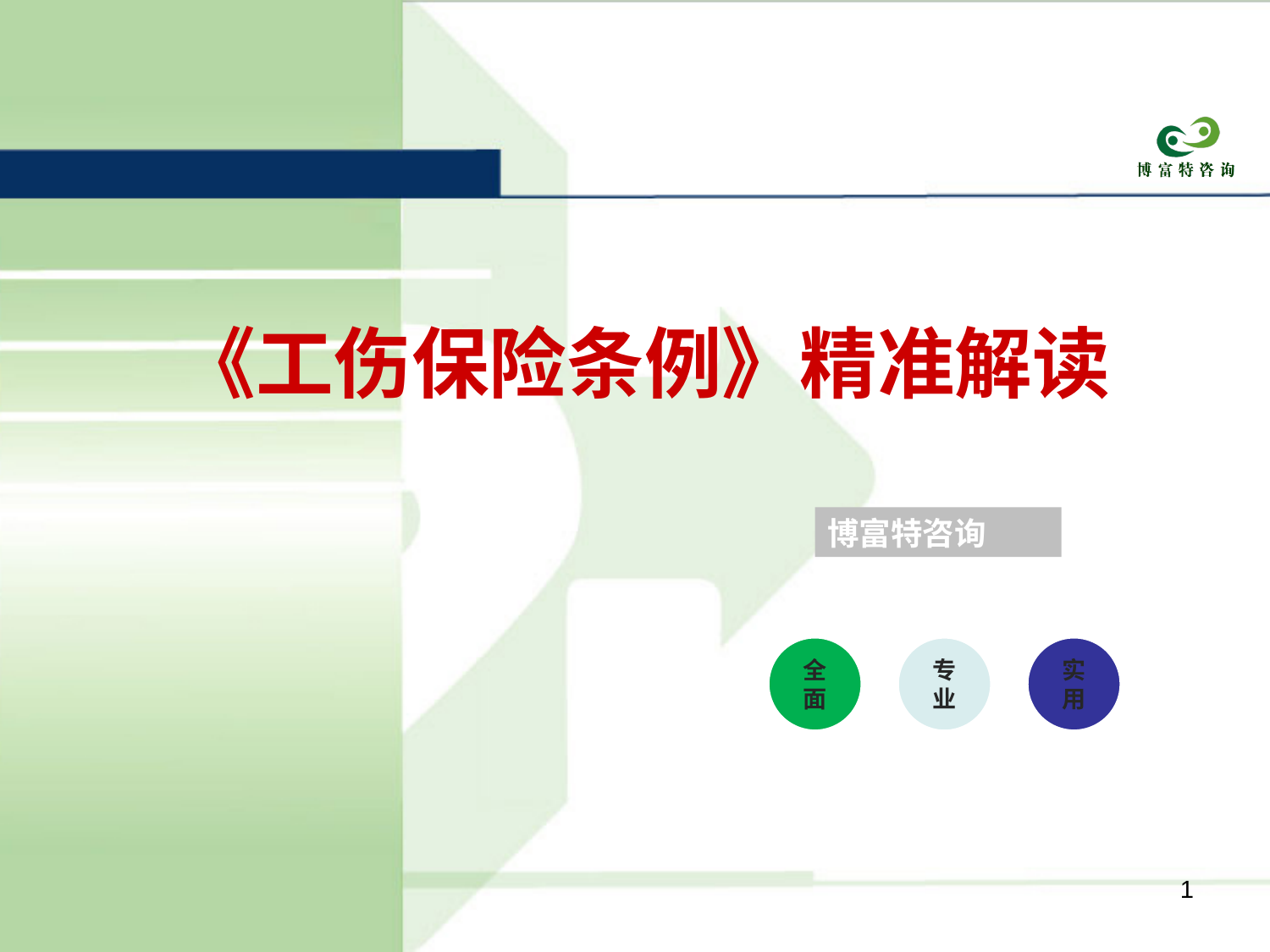

# 《工伤保险条例》精准解读

博富特咨询
全面
实用
专业
1